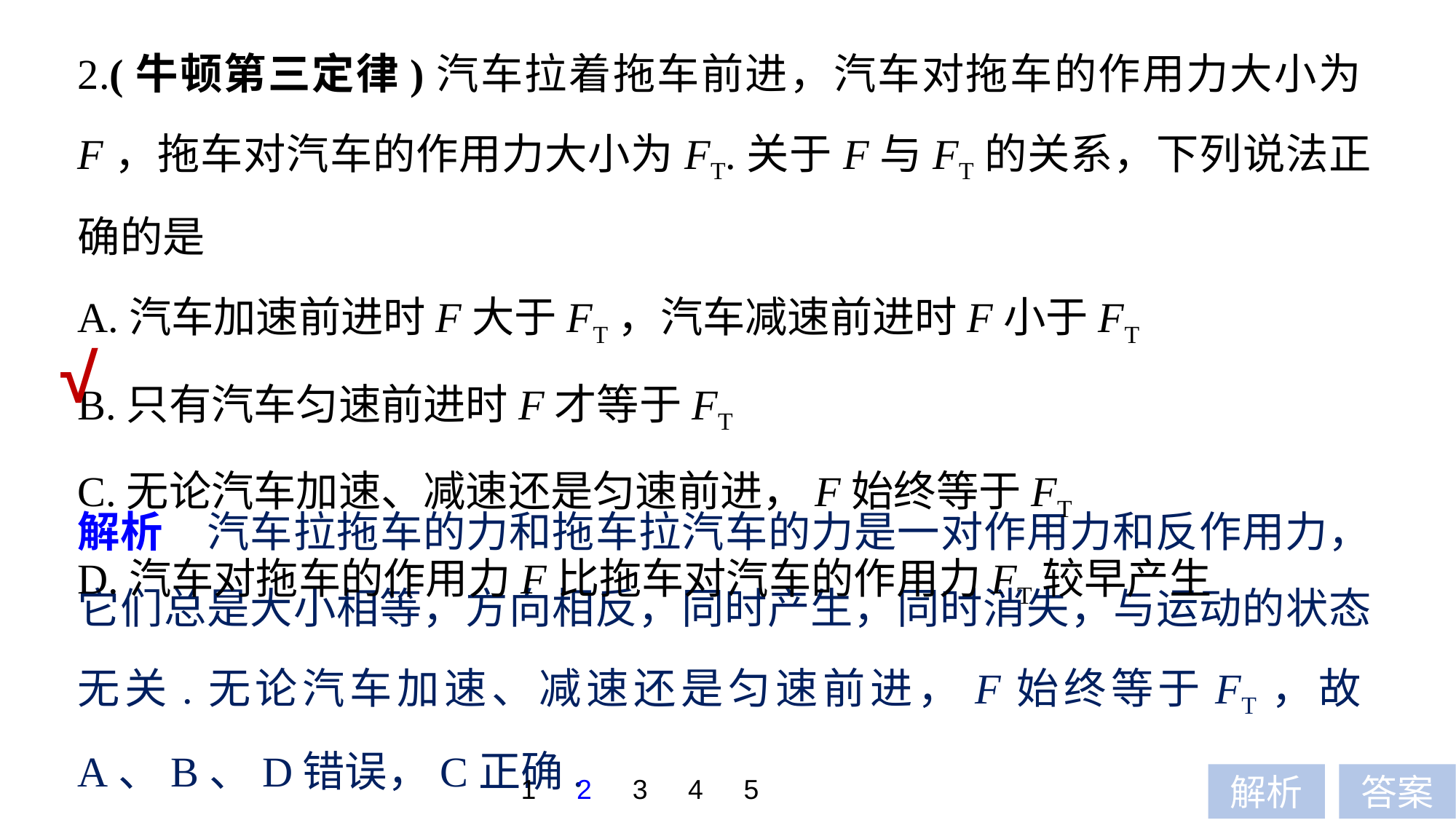

2.(牛顿第三定律)汽车拉着拖车前进，汽车对拖车的作用力大小为F，拖车对汽车的作用力大小为FT.关于F与FT的关系，下列说法正确的是
A.汽车加速前进时F大于FT，汽车减速前进时F小于FT
B.只有汽车匀速前进时F才等于FT
C.无论汽车加速、减速还是匀速前进，F始终等于FT
D.汽车对拖车的作用力F比拖车对汽车的作用力FT较早产生
√
解析　汽车拉拖车的力和拖车拉汽车的力是一对作用力和反作用力，它们总是大小相等，方向相反，同时产生，同时消失，与运动的状态无关.无论汽车加速、减速还是匀速前进，F始终等于FT，故A、B、D错误，C正确.
1
2
3
4
5
解析
答案